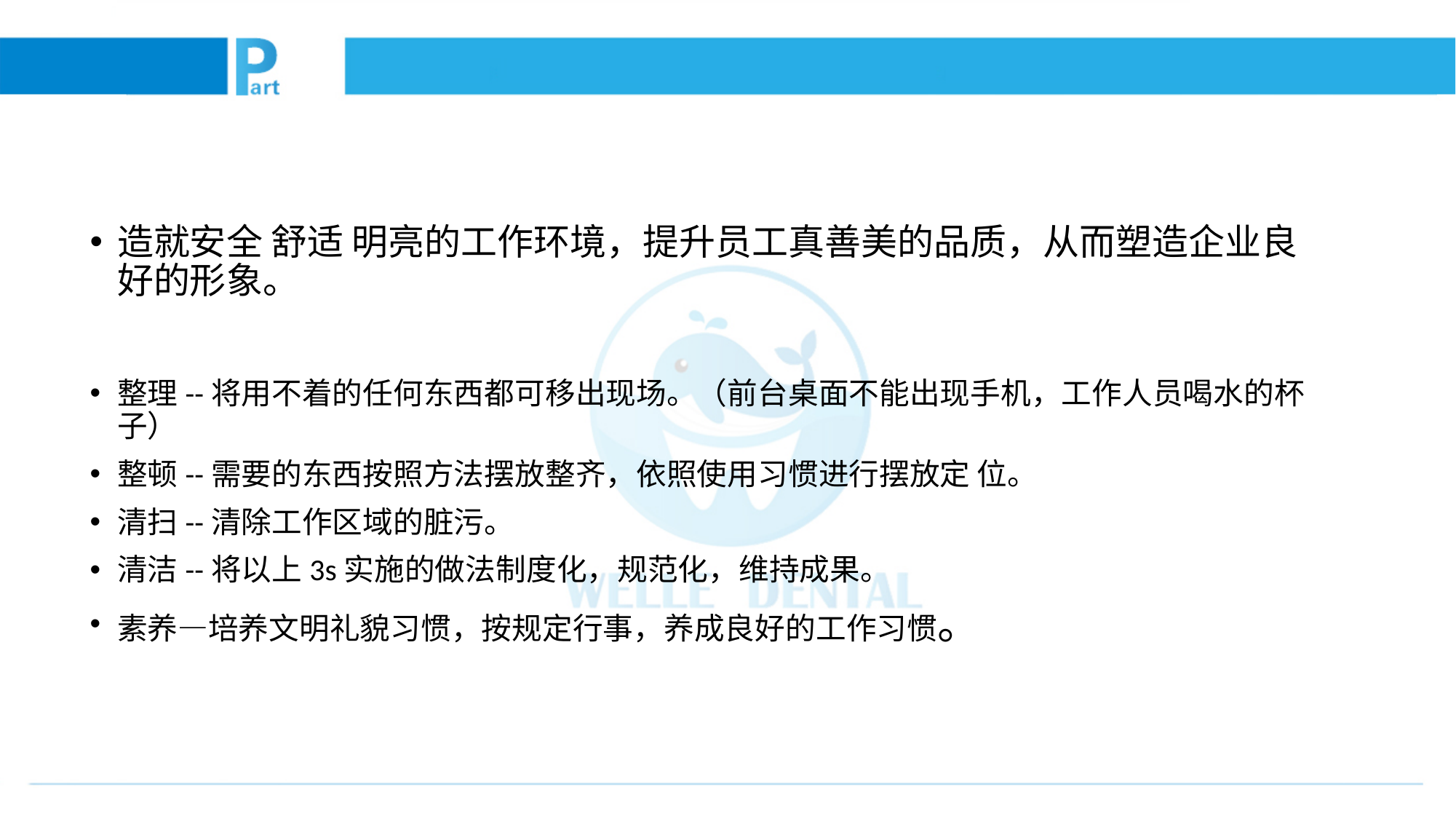

造就安全 舒适 明亮的工作环境，提升员工真善美的品质，从而塑造企业良好的形象。

整理--将用不着的任何东西都可移出现场。（前台桌面不能出现手机，工作人员喝水的杯子）
整顿--需要的东西按照方法摆放整齐，依照使用习惯进行摆放定 位。
清扫--清除工作区域的脏污。
清洁--将以上3s实施的做法制度化，规范化，维持成果。
素养—培养文明礼貌习惯，按规定行事，养成良好的工作习惯。